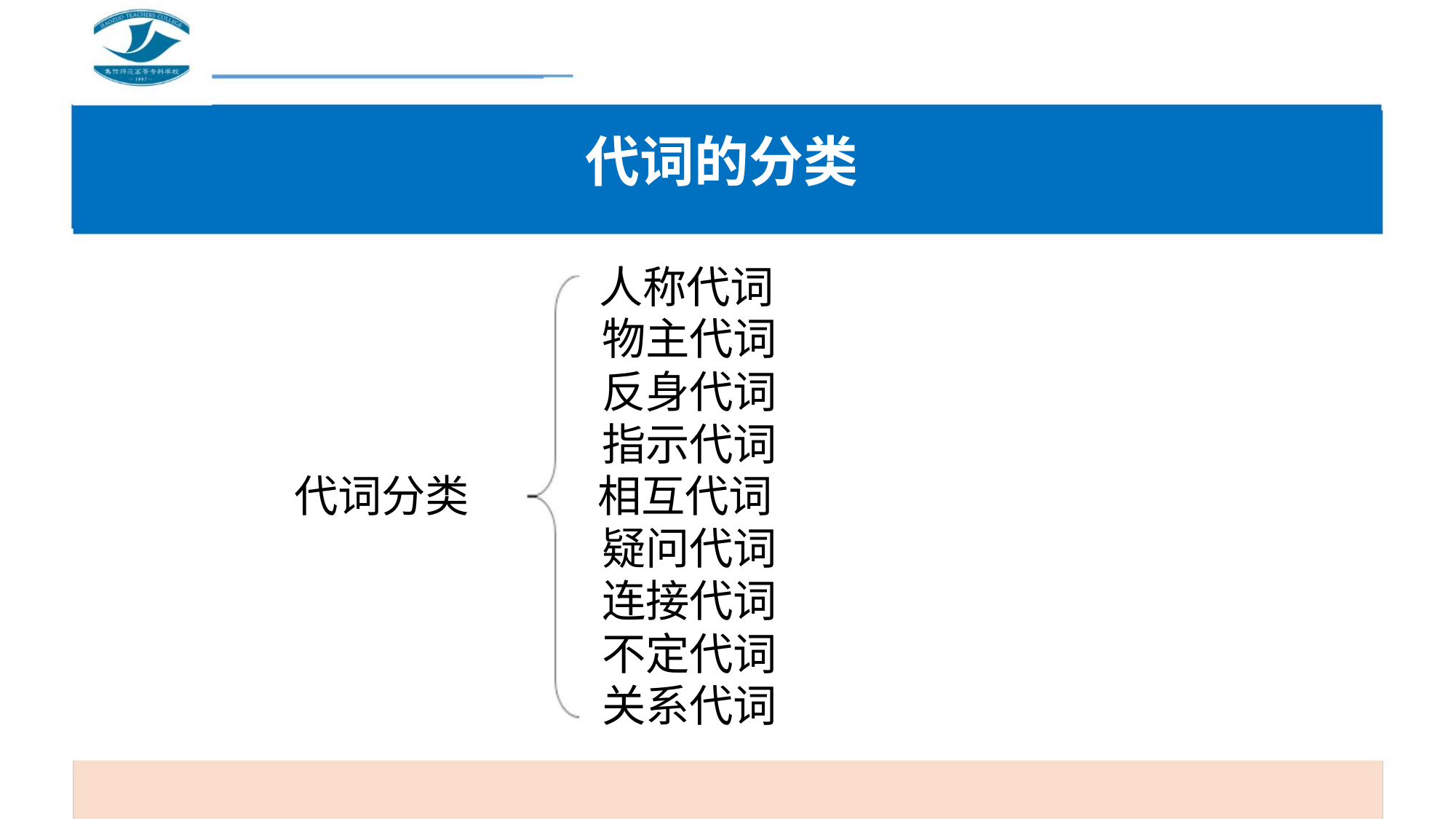

代词的分类
人称代词
物主代词
反身代词
指示代词
相互代词
疑问代词
连接代词
不定代词
关系代词
代词分类